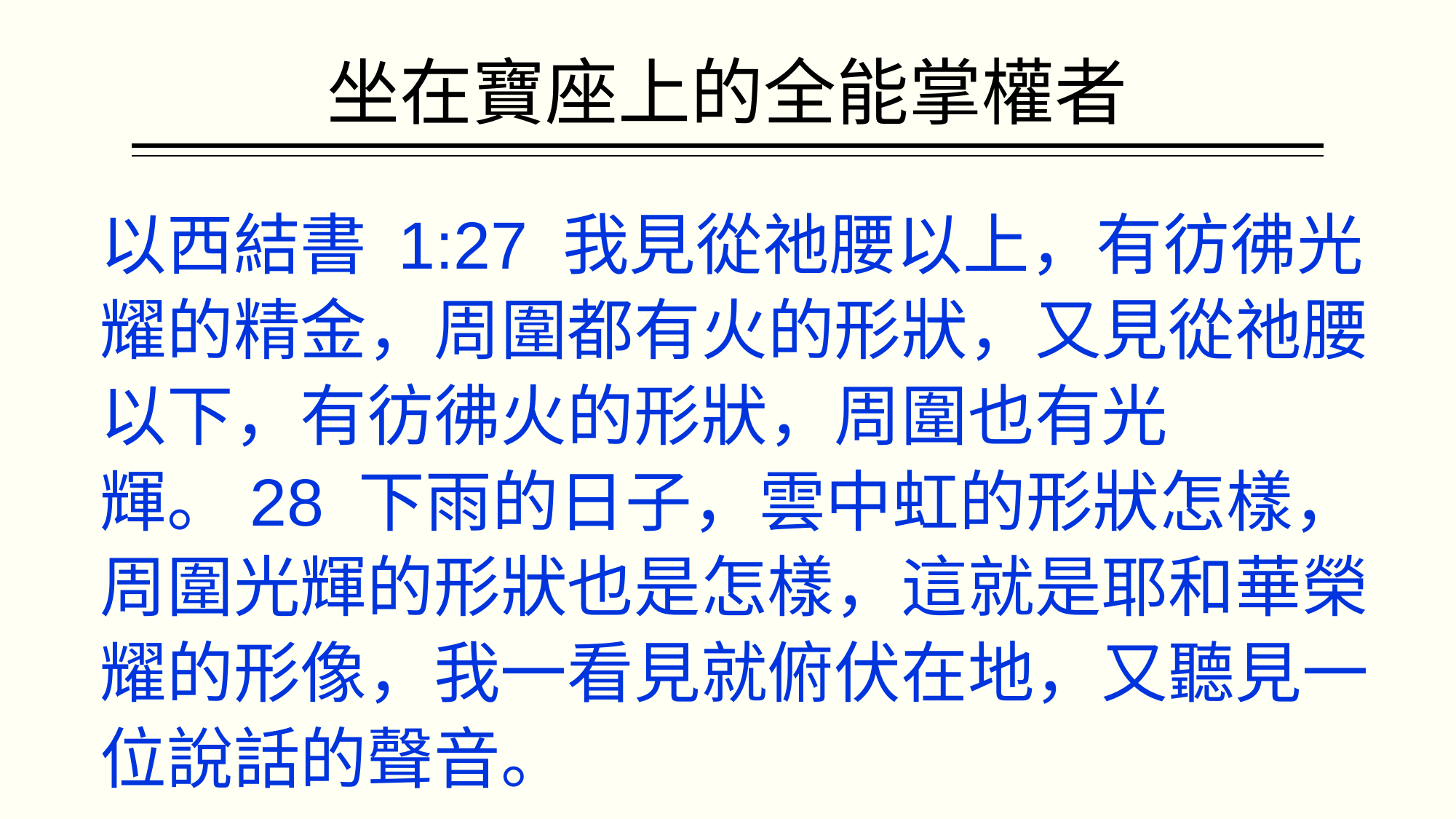

# 坐在寶座上的全能掌權者
以西結書 1:27 我見從祂腰以上，有彷彿光耀的精金，周圍都有火的形狀，又見從祂腰以下，有彷彿火的形狀，周圍也有光輝。28 下雨的日子，雲中虹的形狀怎樣，周圍光輝的形狀也是怎樣，這就是耶和華榮耀的形像，我一看見就俯伏在地，又聽見一位說話的聲音。